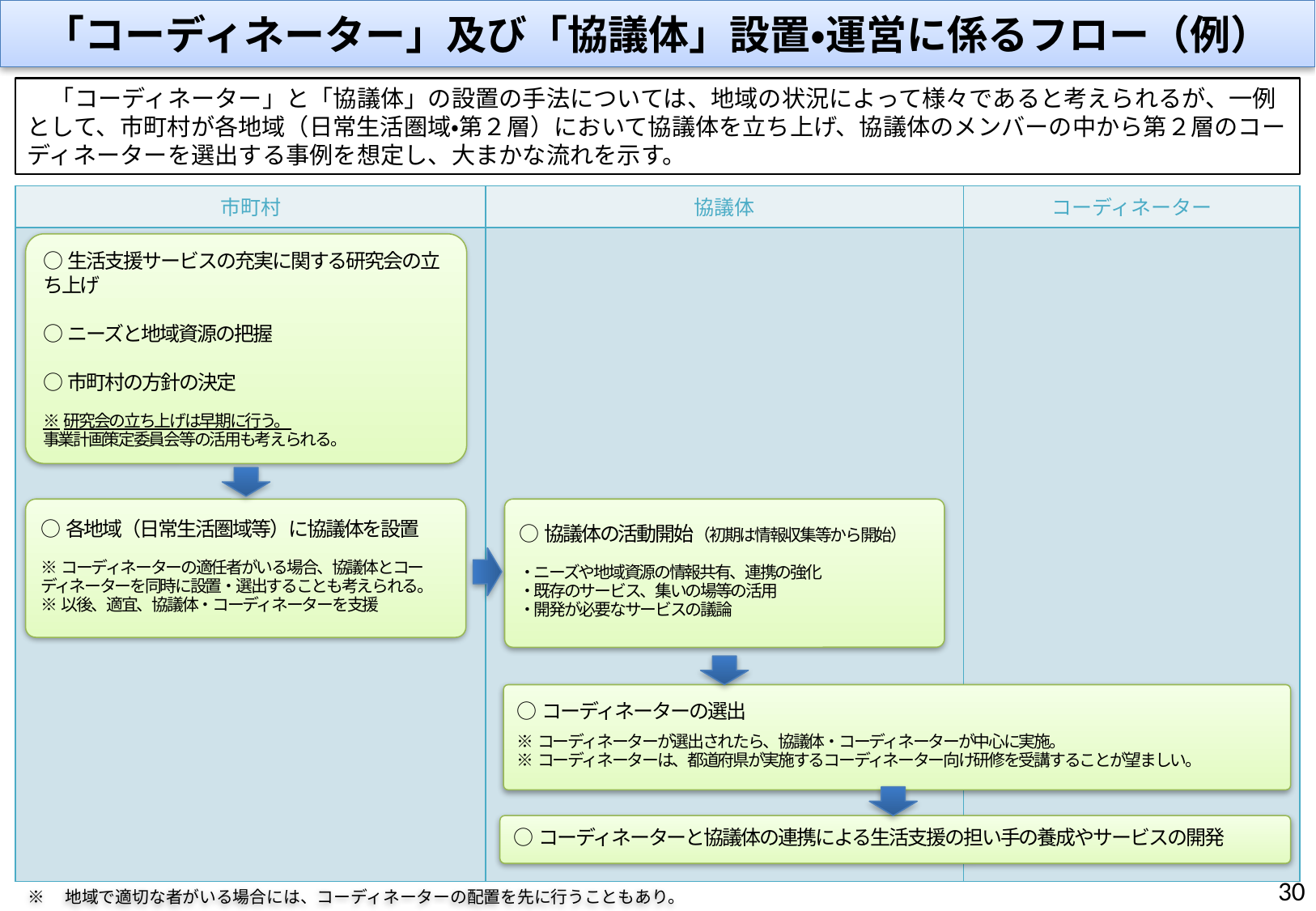

# 「コーディネーター」及び「協議体」設置・運営に係るフロー（例）
　「コーディネーター」と「協議体」の設置の手法については、地域の状況によって様々であると考えられるが、一例として、市町村が各地域（日常生活圏域・第２層）において協議体を立ち上げ、協議体のメンバーの中から第２層のコーディネーターを選出する事例を想定し、大まかな流れを示す。。
| 市町村 | 協議体 | コーディネーター |
| --- | --- | --- |
|  |  |  |
○生活支援サービスの充実に関する研究会の立ち上げ

○ニーズと地域資源の把握

○市町村の方針の決定

※研究会の立ち上げは早期に行う。
事業計画策定委員会等の活用も考えられる。

○各地域（日常生活圏域等）に協議体を設置

※コーディネーターの適任者がいる場合、協議体とコーディネーターを同時に設置・選出することも考えられる。
※以後、適宜、協議体・コーディネーターを支援
○協議体の活動開始（初期は情報収集等から開始）

・ニーズや地域資源の情報共有、連携の強化
・既存のサービス、集いの場等の活用
・開発が必要なサービスの議論

○コーディネーターの選出

※コーディネーターが選出されたら、協議体・コーディネーターが中心に実施。
※コーディネーターは、都道府県が実施するコーディネーター向け研修を受講することが望ましい。

○コーディネーターと協議体の連携による生活支援の担い手の養成やサービスの開発
30
※　地域で適切な者がいる場合には、コーディネーターの配置を先に行うこともあり。